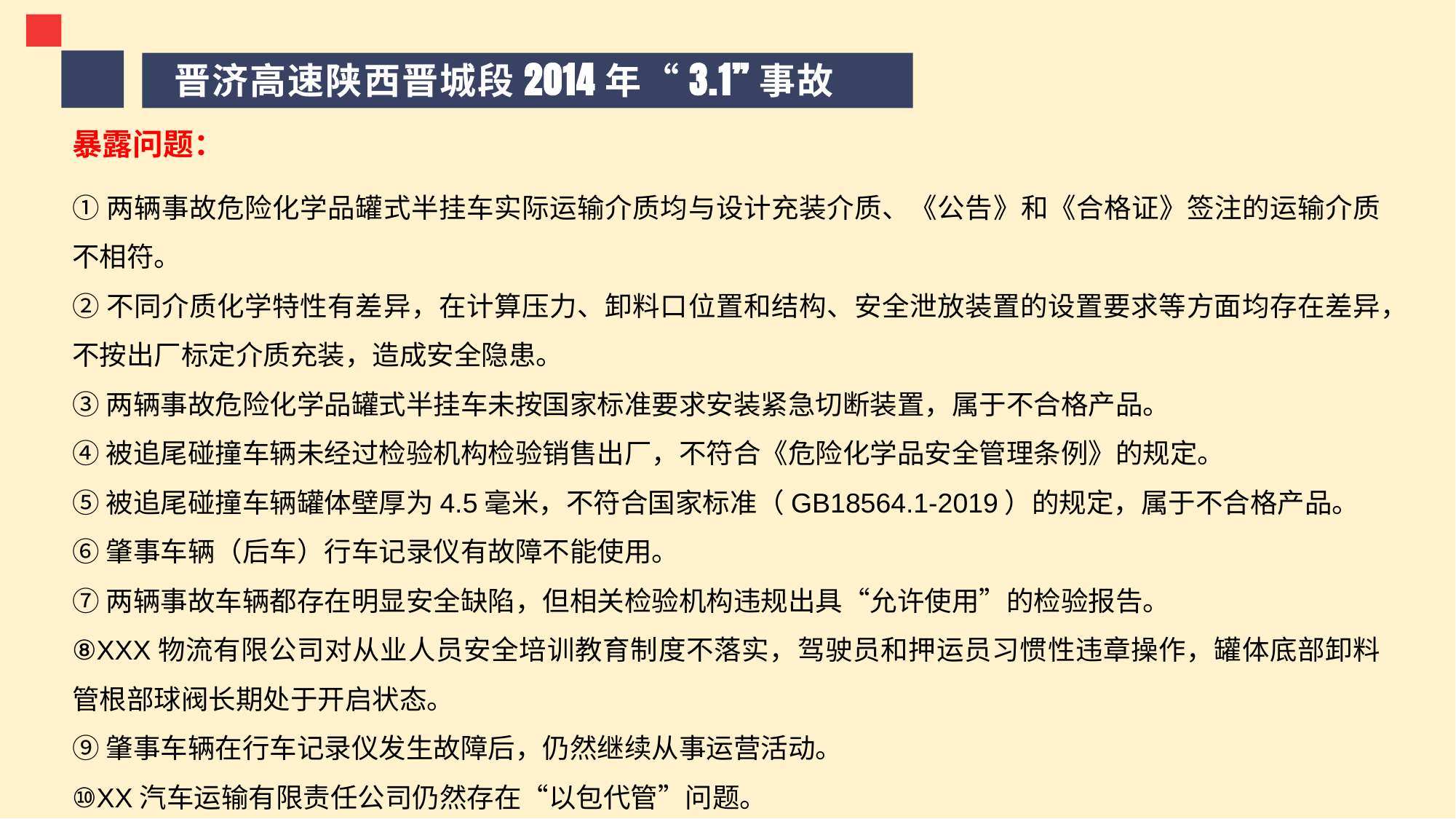

晋济高速陕西晋城段2014年“3.1”事故
暴露问题：
①两辆事故危险化学品罐式半挂车实际运输介质均与设计充装介质、《公告》和《合格证》签注的运输介质不相符。
②不同介质化学特性有差异，在计算压力、卸料口位置和结构、安全泄放装置的设置要求等方面均存在差异，不按出厂标定介质充装，造成安全隐患。
③两辆事故危险化学品罐式半挂车未按国家标准要求安装紧急切断装置，属于不合格产品。
④被追尾碰撞车辆未经过检验机构检验销售出厂，不符合《危险化学品安全管理条例》的规定。
⑤被追尾碰撞车辆罐体壁厚为4.5毫米，不符合国家标准（GB18564.1-2019）的规定，属于不合格产品。
⑥肇事车辆（后车）行车记录仪有故障不能使用。
⑦两辆事故车辆都存在明显安全缺陷，但相关检验机构违规出具“允许使用”的检验报告。
⑧XXX物流有限公司对从业人员安全培训教育制度不落实，驾驶员和押运员习惯性违章操作，罐体底部卸料管根部球阀长期处于开启状态。
⑨肇事车辆在行车记录仪发生故障后，仍然继续从事运营活动。
⑩XX汽车运输有限责任公司仍然存在“以包代管”问题。